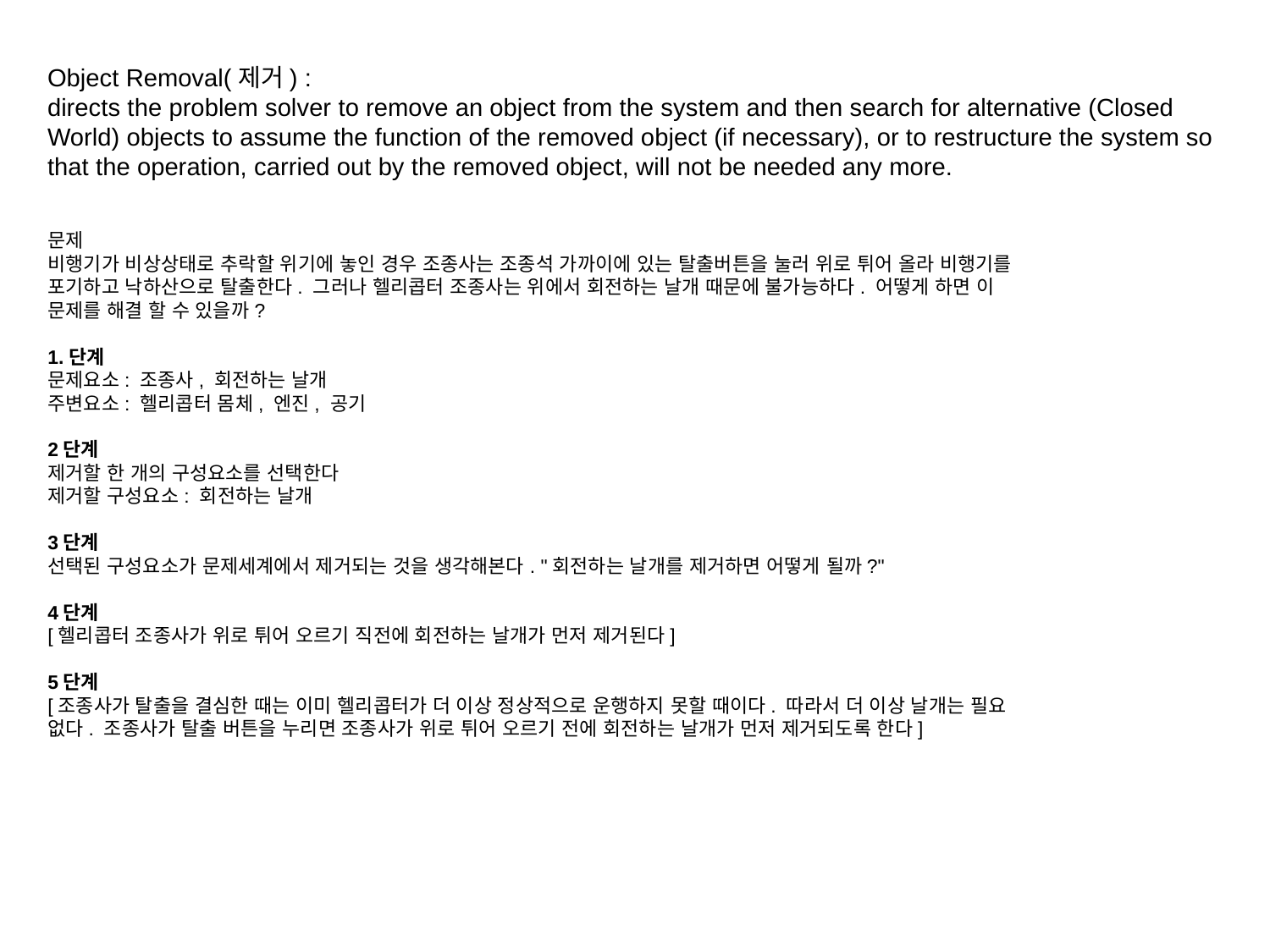

Object Removal(제거) :
directs the problem solver to remove an object from the system and then search for alternative (Closed World) objects to assume the function of the removed object (if necessary), or to restructure the system so that the operation, carried out by the removed object, will not be needed any more.
문제
비행기가 비상상태로 추락할 위기에 놓인 경우 조종사는 조종석 가까이에 있는 탈출버튼을 눌러 위로 튀어 올라 비행기를 포기하고 낙하산으로 탈출한다. 그러나 헬리콥터 조종사는 위에서 회전하는 날개 때문에 불가능하다. 어떻게 하면 이 문제를 해결 할 수 있을까?
1.단계
문제요소: 조종사, 회전하는 날개
주변요소: 헬리콥터 몸체, 엔진, 공기
2단계
제거할 한 개의 구성요소를 선택한다
제거할 구성요소: 회전하는 날개
3단계
선택된 구성요소가 문제세계에서 제거되는 것을 생각해본다. "회전하는 날개를 제거하면 어떻게 될까?"
4단계
[헬리콥터 조종사가 위로 튀어 오르기 직전에 회전하는 날개가 먼저 제거된다]
5단계
[조종사가 탈출을 결심한 때는 이미 헬리콥터가 더 이상 정상적으로 운행하지 못할 때이다. 따라서 더 이상 날개는 필요 없다. 조종사가 탈출 버튼을 누리면 조종사가 위로 튀어 오르기 전에 회전하는 날개가 먼저 제거되도록 한다]